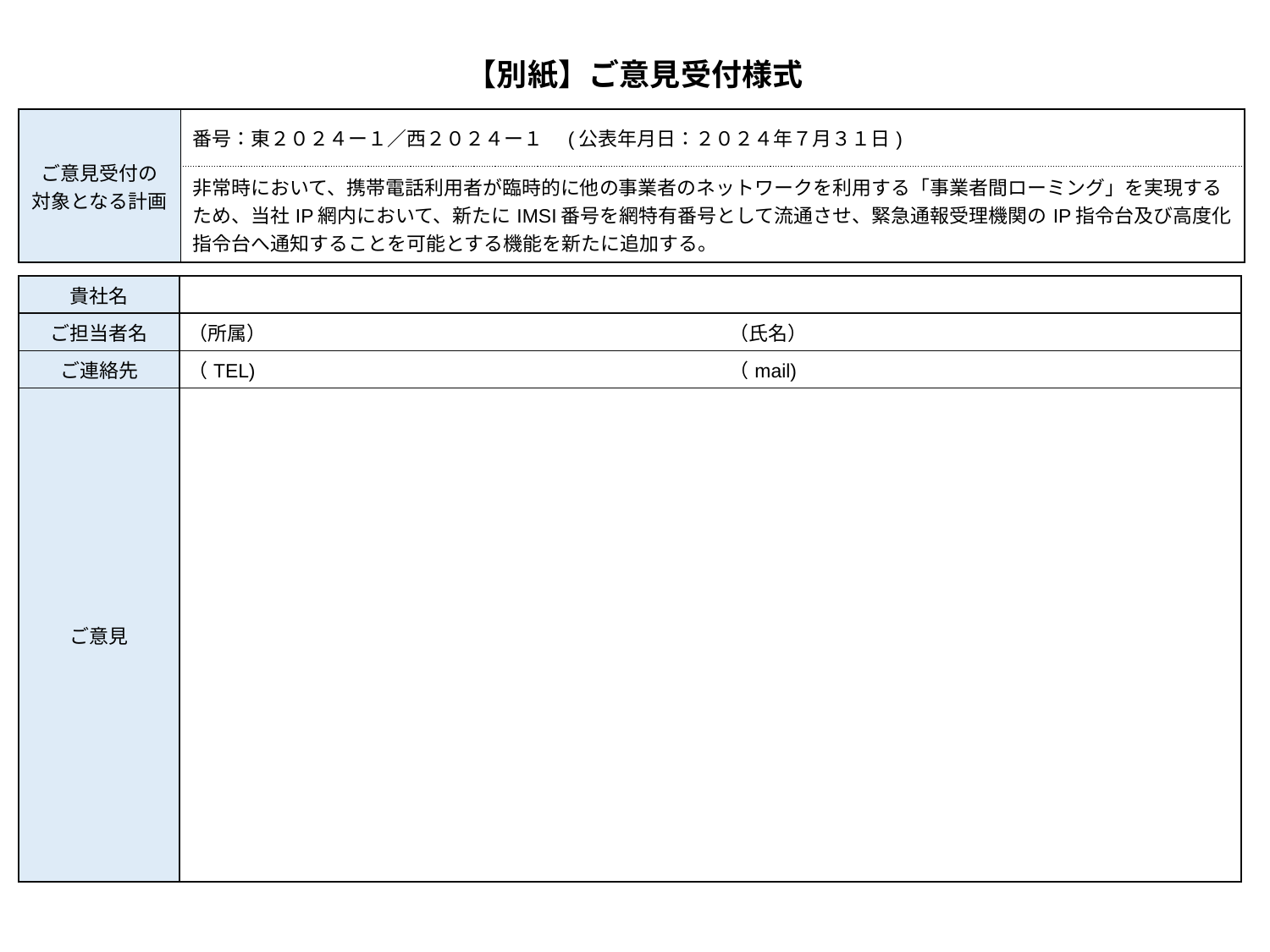

【別紙】ご意見受付様式
| ご意見受付の 対象となる計画 | 番号：東２０２４ー１／西２０２４ー１　(公表年月日：２０２４年７月３１日) |
| --- | --- |
|  | 非常時において、携帯電話利用者が臨時的に他の事業者のネットワークを利用する「事業者間ローミング」を実現するため、当社IP網内において、新たにIMSI番号を網特有番号として流通させ、緊急通報受理機関のIP指令台及び高度化指令台へ通知することを可能とする機能を新たに追加する。 |
| 貴社名 |  |  |
| --- | --- | --- |
| ご担当者名 | （所属） | （氏名） |
| ご連絡先 | （TEL) | （mail) |
| ご意見 |  |  |